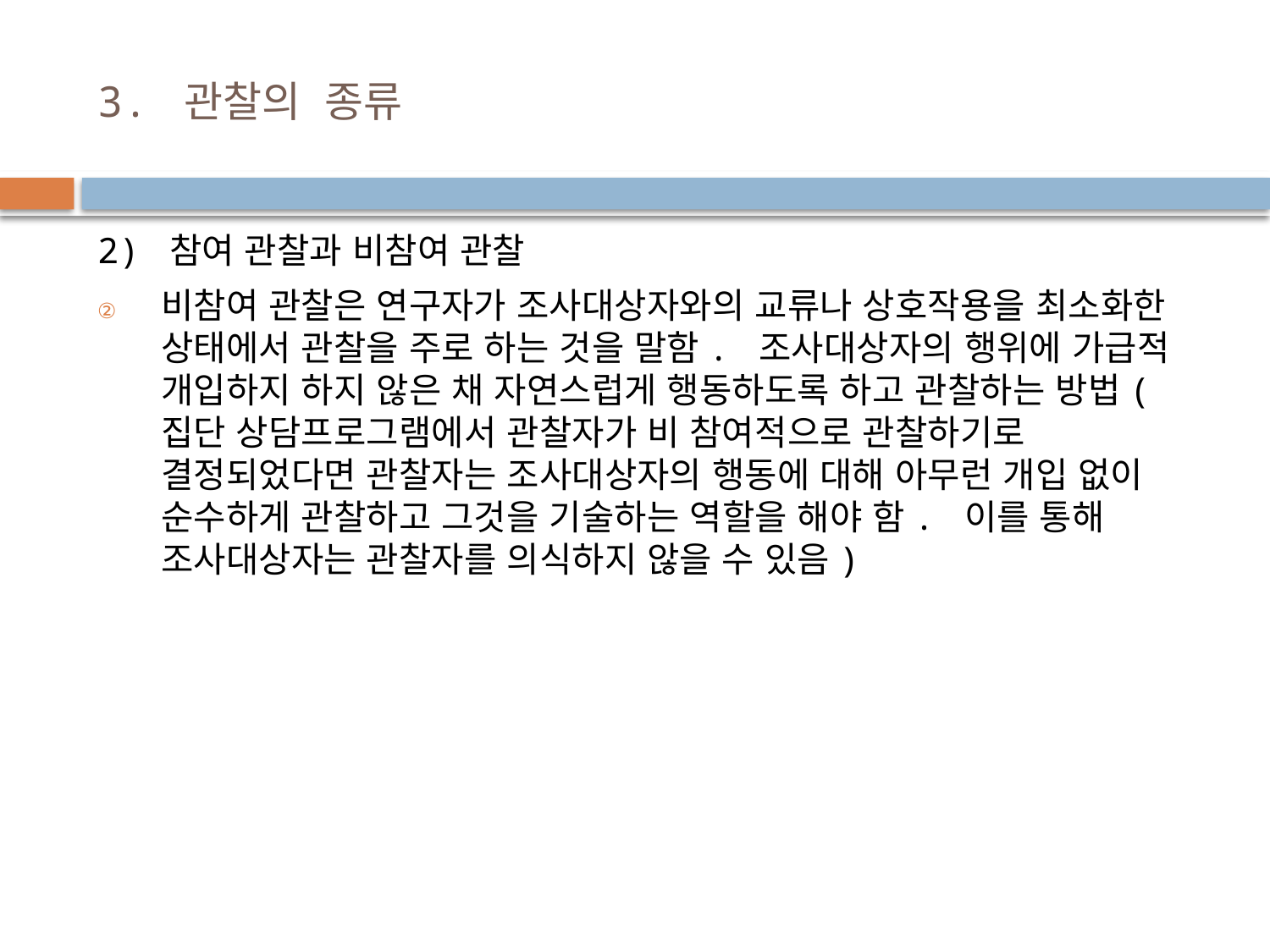

# 3. 관찰의  종류
2) 참여 관찰과 비참여 관찰
비참여 관찰은 연구자가 조사대상자와의 교류나 상호작용을 최소화한 상태에서 관찰을 주로 하는 것을 말함. 조사대상자의 행위에 가급적 개입하지 하지 않은 채 자연스럽게 행동하도록 하고 관찰하는 방법(집단 상담프로그램에서 관찰자가 비 참여적으로 관찰하기로 결정되었다면 관찰자는 조사대상자의 행동에 대해 아무런 개입 없이 순수하게 관찰하고 그것을 기술하는 역할을 해야 함. 이를 통해 조사대상자는 관찰자를 의식하지 않을 수 있음)